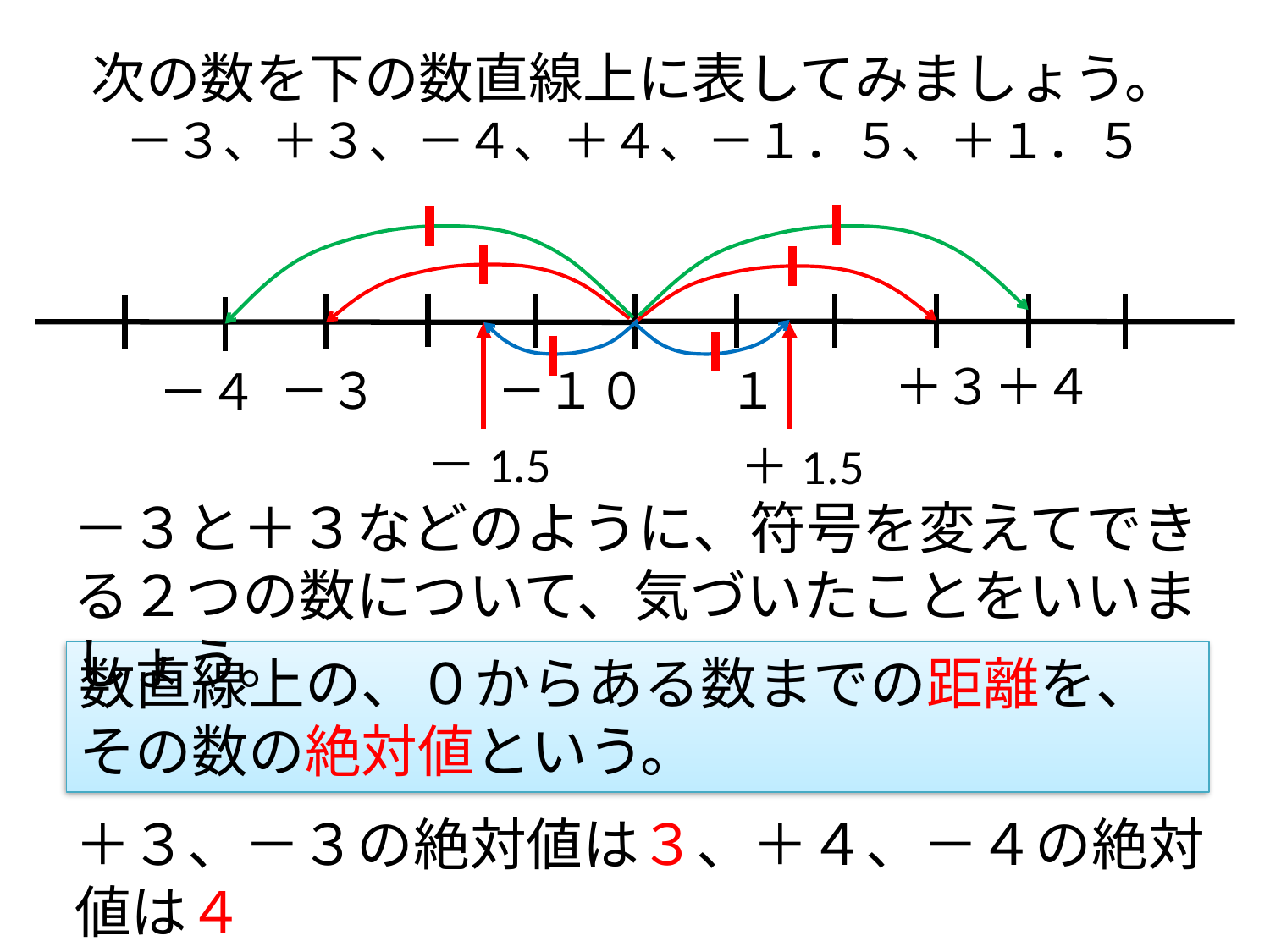

# 次の数を下の数直線上に表してみましょう。 －３、＋３、－４、＋４、－１．５、＋１．５

０　   １

 ＋３
 ＋４
 －１
 －３
 －４
 －1.5
 ＋1.5
－３と＋３などのように、符号を変えてできる２つの数について、気づいたことをいいましょう。
数直線上の、０からある数までの距離を、その数の絶対値という。
＋３、－３の絶対値は３、＋４、－４の絶対値は４
＋1.5、－1.5の絶対値は1.5　０の絶対値は０